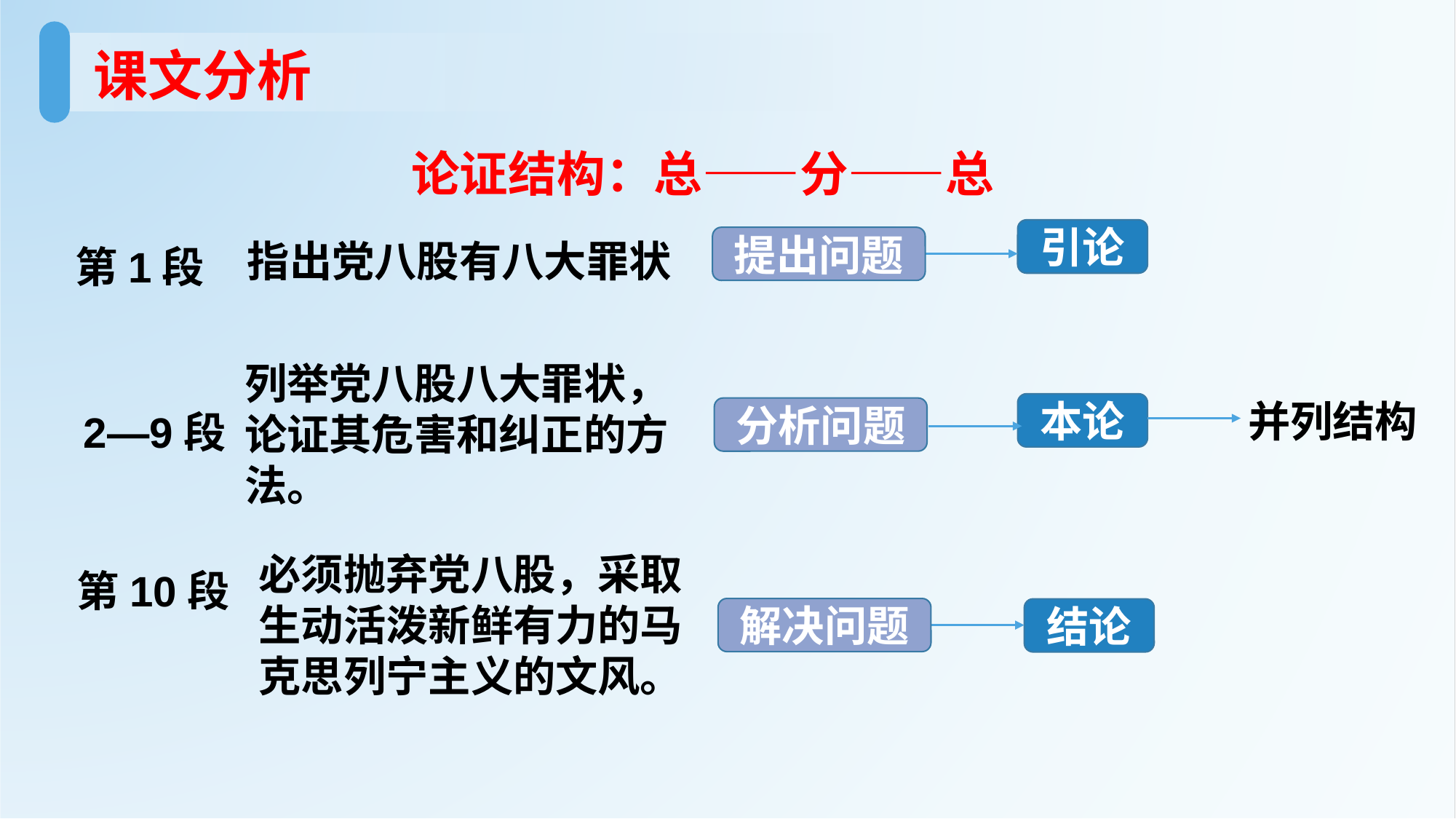

课文分析
论证结构：总——分——总
引论
提出问题
指出党八股有八大罪状
第1段
列举党八股八大罪状，论证其危害和纠正的方法。
并列结构
本论
分析问题
2—9段
必须抛弃党八股，采取生动活泼新鲜有力的马克思列宁主义的文风。
第10段
解决问题
结论